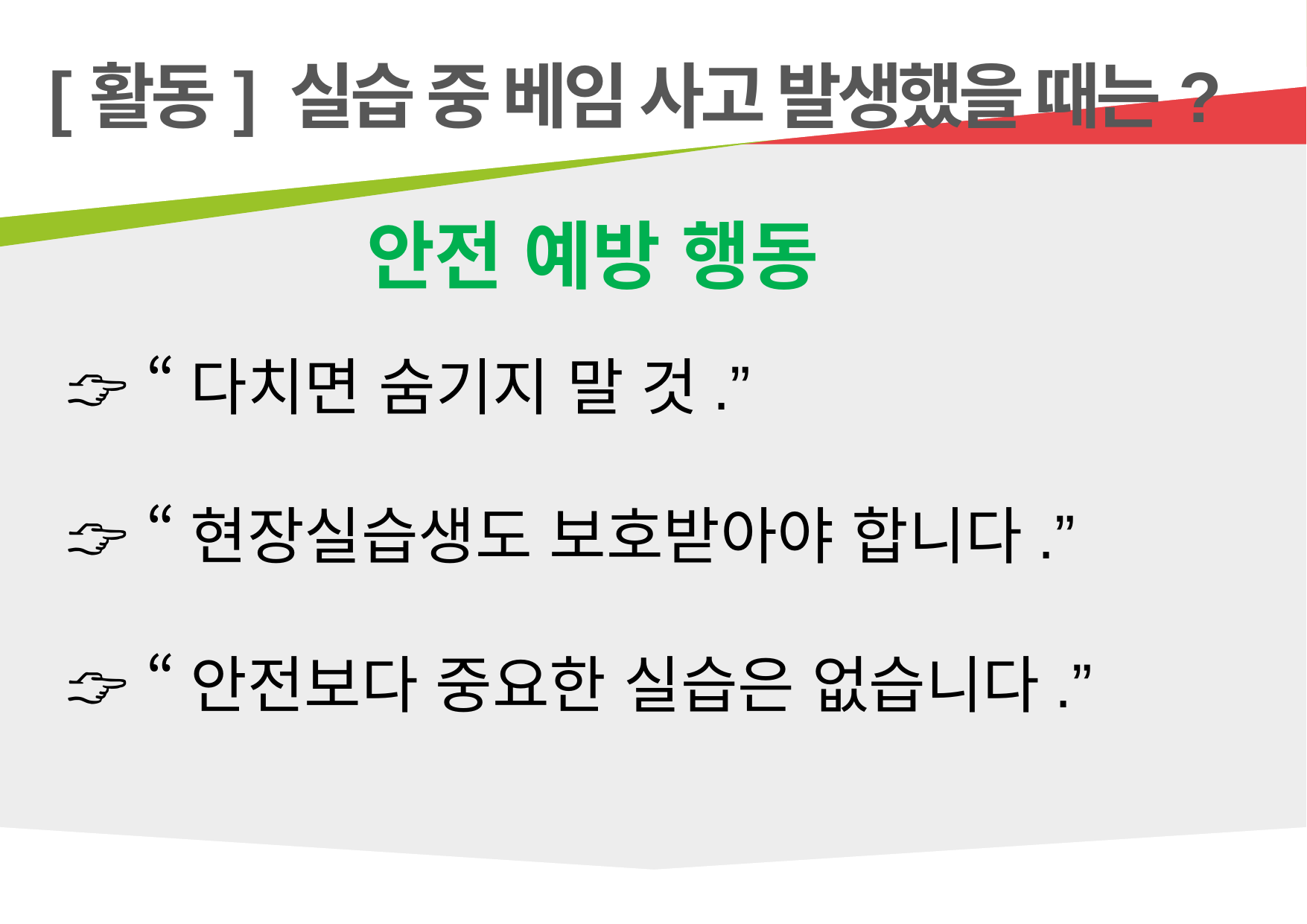

[활동] 실습 중 베임 사고 발생했을 때는?
안전 예방 행동
👉 “다치면 숨기지 말 것.”
👉 “현장실습생도 보호받아야 합니다.”
👉 “안전보다 중요한 실습은 없습니다.”